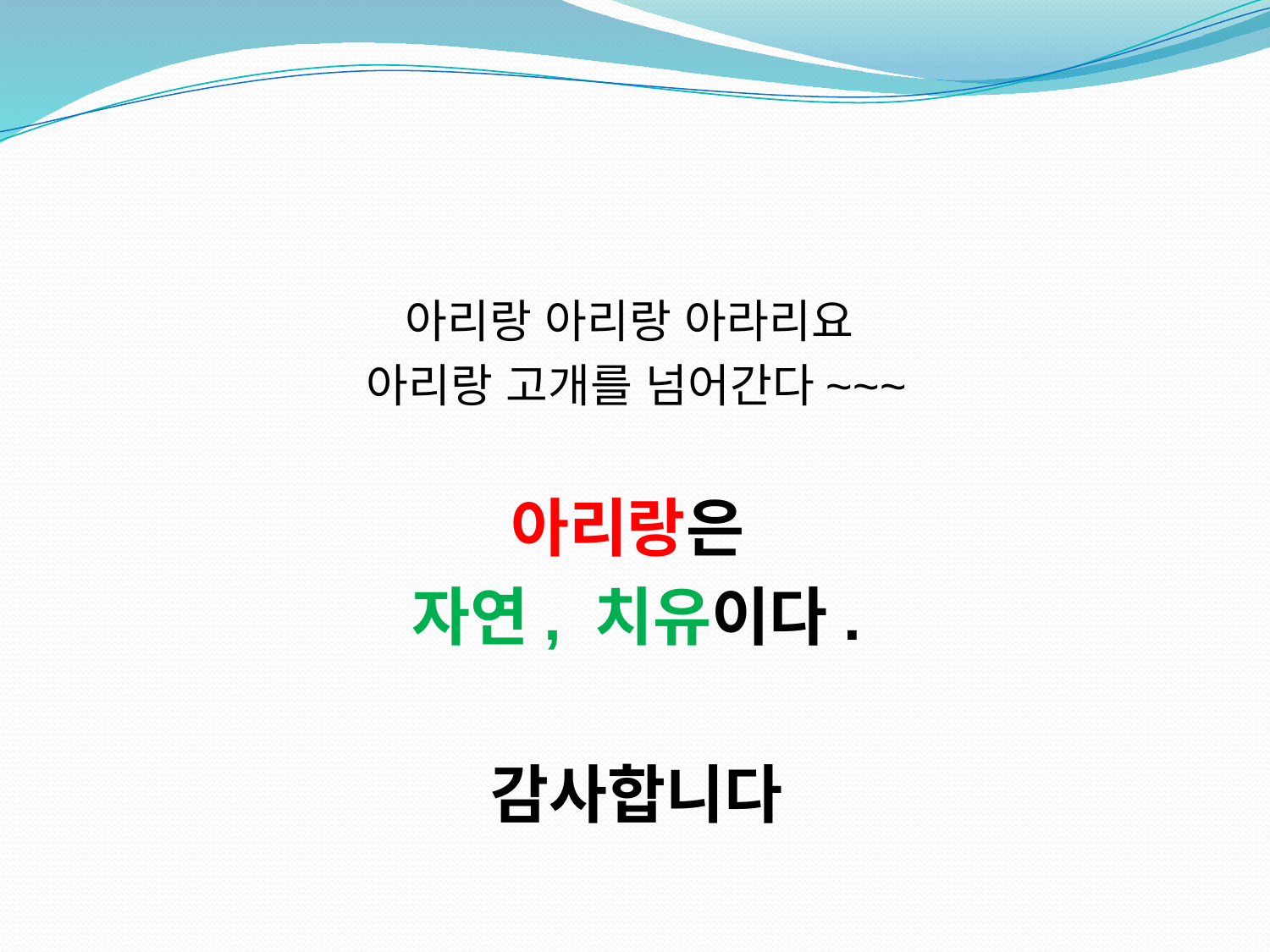

아리랑 아리랑 아라리요
아리랑 고개를 넘어간다~~~

아리랑은
자연, 치유이다.

감사합니다